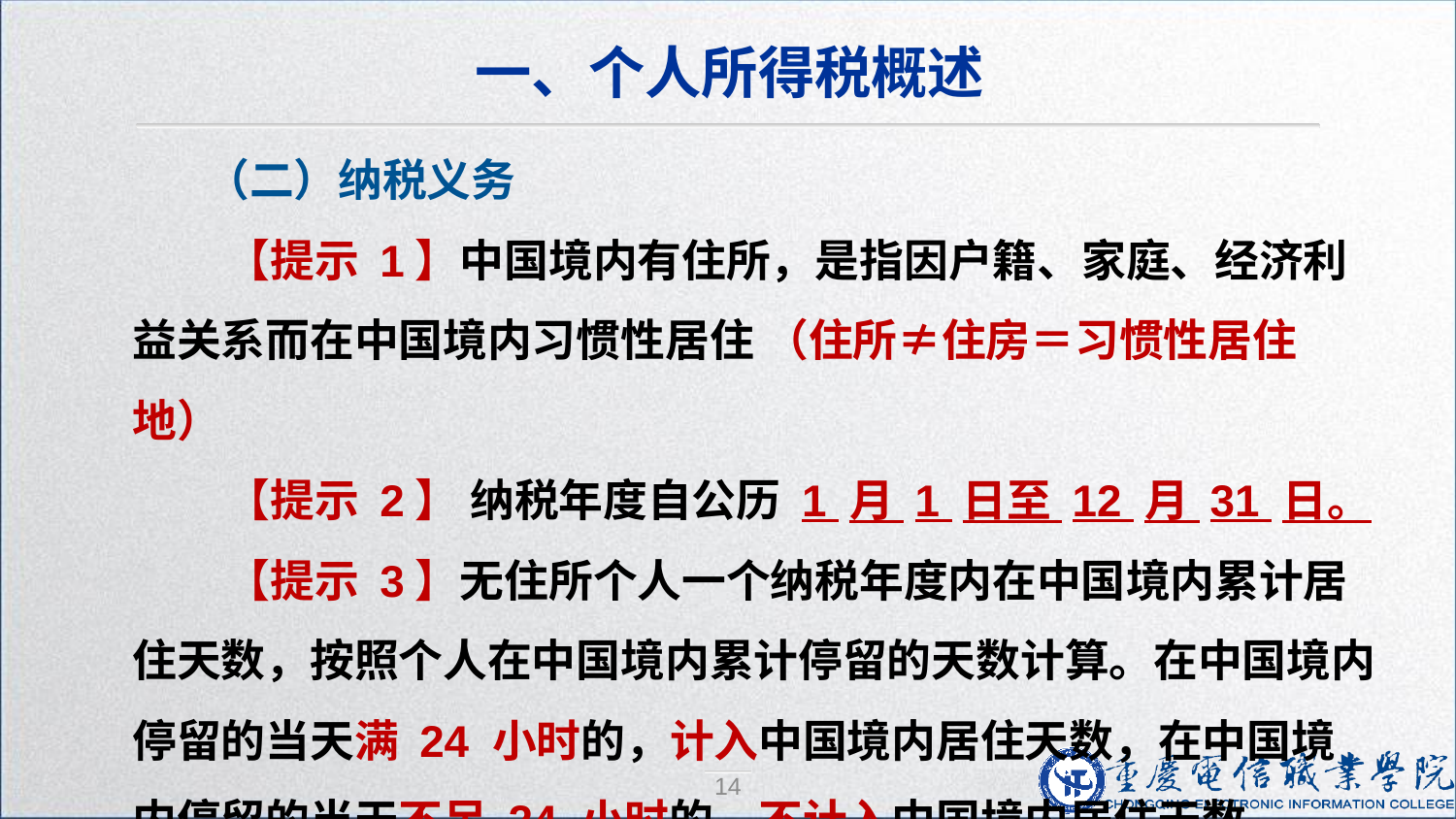

一、个人所得税概述
（二）纳税义务
 【提示 1】中国境内有住所，是指因户籍、家庭、经济利益关系而在中国境内习惯性居住 （住所≠住房＝习惯性居住地）
 【提示 2】 纳税年度自公历 1 月 1 日至 12 月 31 日。
 【提示 3】无住所个人一个纳税年度内在中国境内累计居住天数，按照个人在中国境内累计停留的天数计算。在中国境内停留的当天满 24 小时的，计入中国境内居住天数，在中国境内停留的当天不足 24 小时的，不计入中国境内居住天数。
14